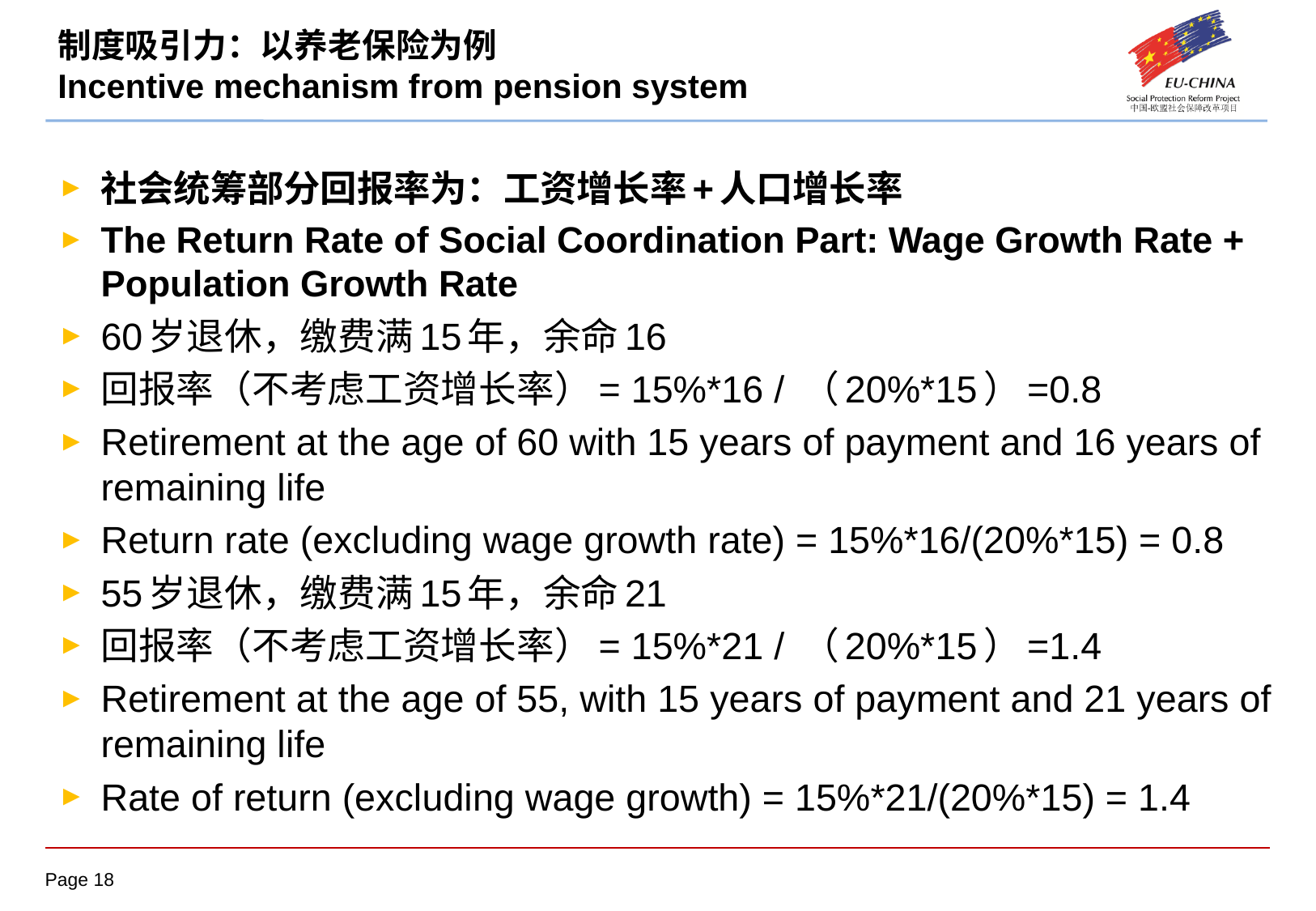

# 制度吸引力：以养老保险为例 Incentive mechanism from pension system
社会统筹部分回报率为：工资增长率+人口增长率
The Return Rate of Social Coordination Part: Wage Growth Rate + Population Growth Rate
60岁退休，缴费满15年，余命16
回报率（不考虑工资增长率）= 15%*16 / （20%*15）=0.8
Retirement at the age of 60 with 15 years of payment and 16 years of remaining life
Return rate (excluding wage growth rate) = 15%*16/(20%*15) = 0.8
55岁退休，缴费满15年，余命21
回报率（不考虑工资增长率）= 15%*21 / （20%*15）=1.4
Retirement at the age of 55, with 15 years of payment and 21 years of remaining life
Rate of return (excluding wage growth) = 15%*21/(20%*15) = 1.4